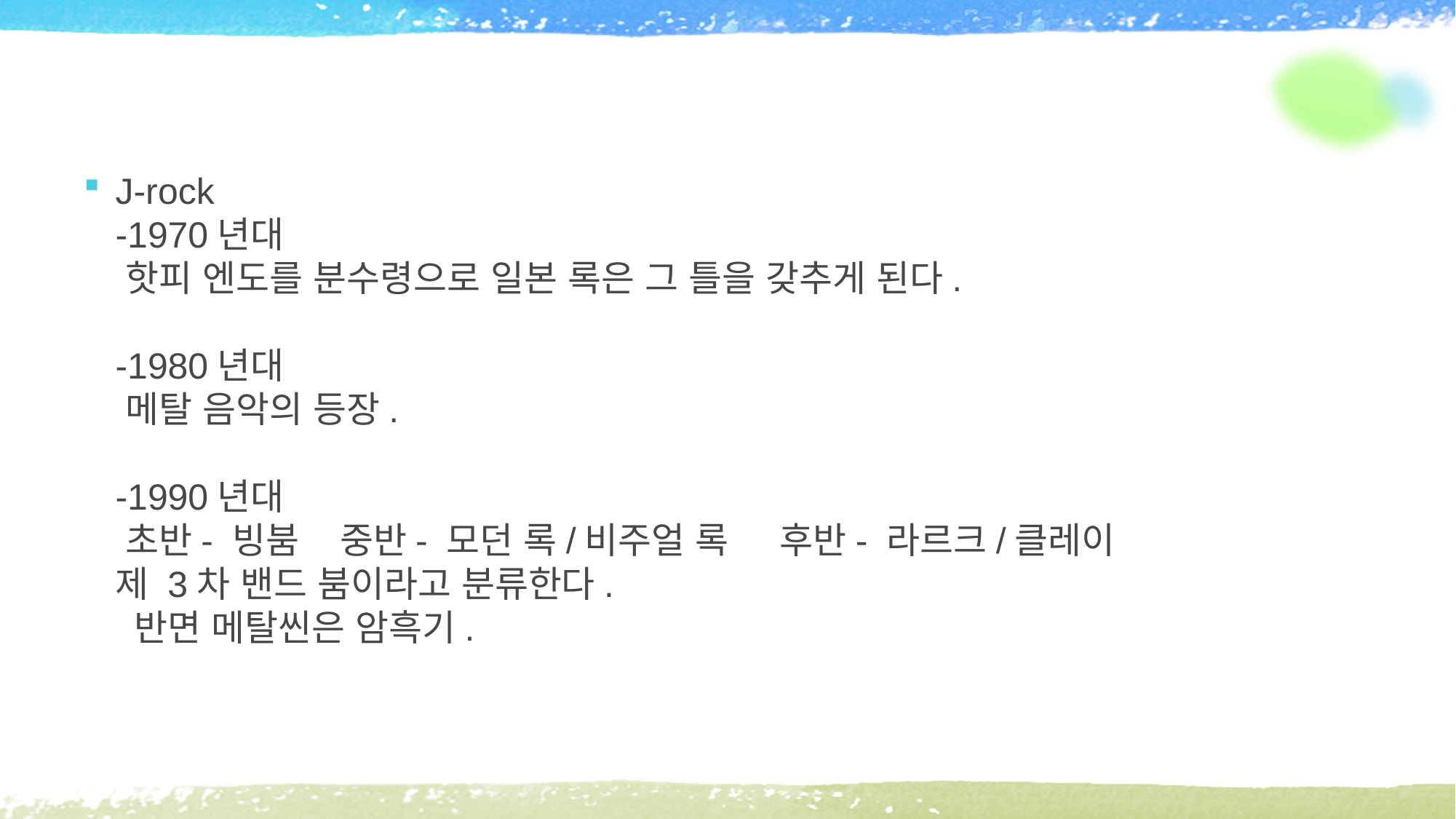

#
J-rock
-1970년대
 핫피 엔도를 분수령으로 일본 록은 그 틀을 갖추게 된다.
-1980년대
 메탈 음악의 등장.
-1990년대
 초반- 빙붐    중반- 모던 록/비주얼 록     후반- 라르크/클레이
제 3차 밴드 붐이라고 분류한다.
 반면 메탈씬은 암흑기.